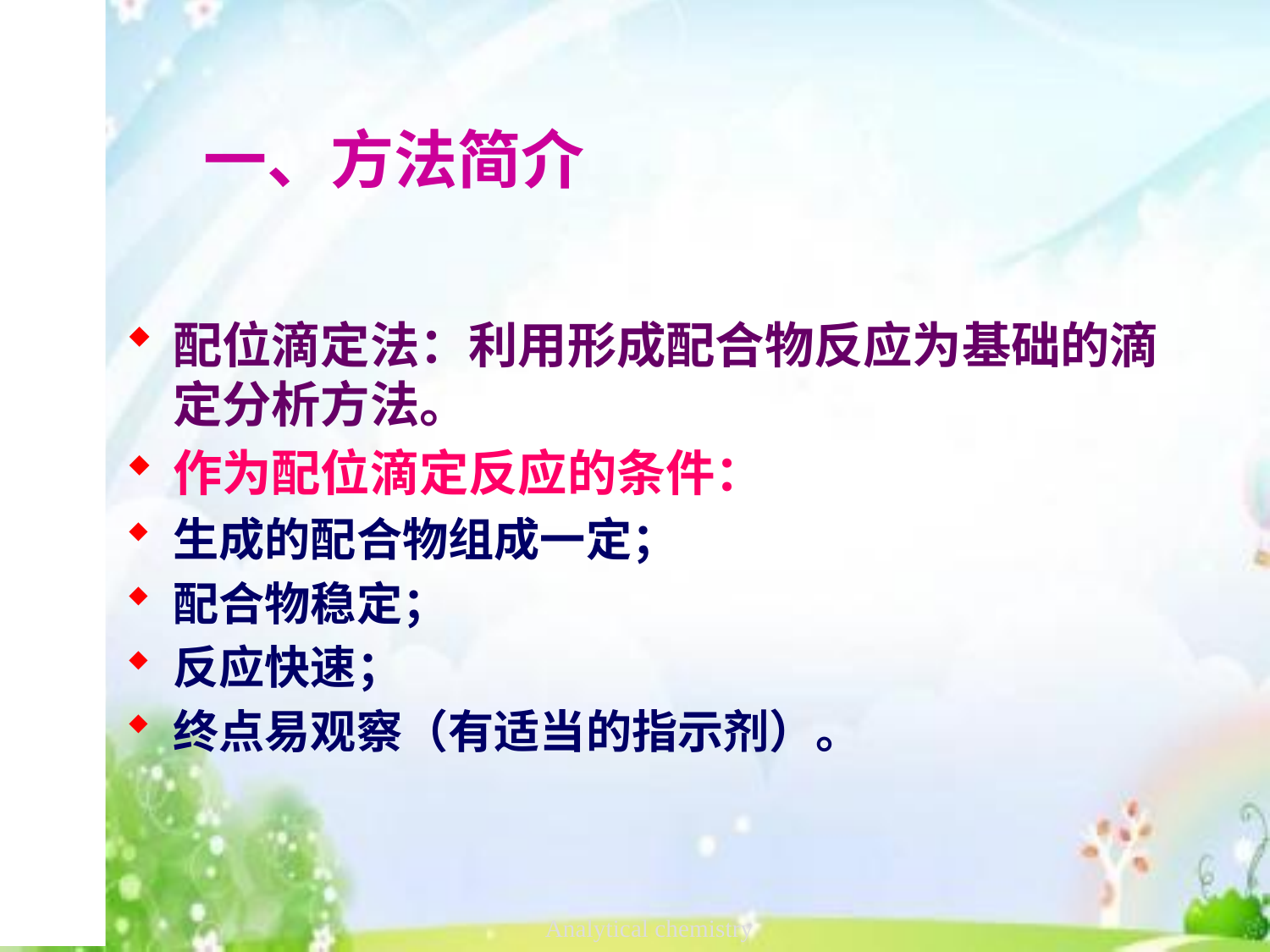

# 一、方法简介
配位滴定法：利用形成配合物反应为基础的滴定分析方法。
作为配位滴定反应的条件：
生成的配合物组成一定；
配合物稳定；
反应快速；
终点易观察（有适当的指示剂）。

Analytical chemistry
3